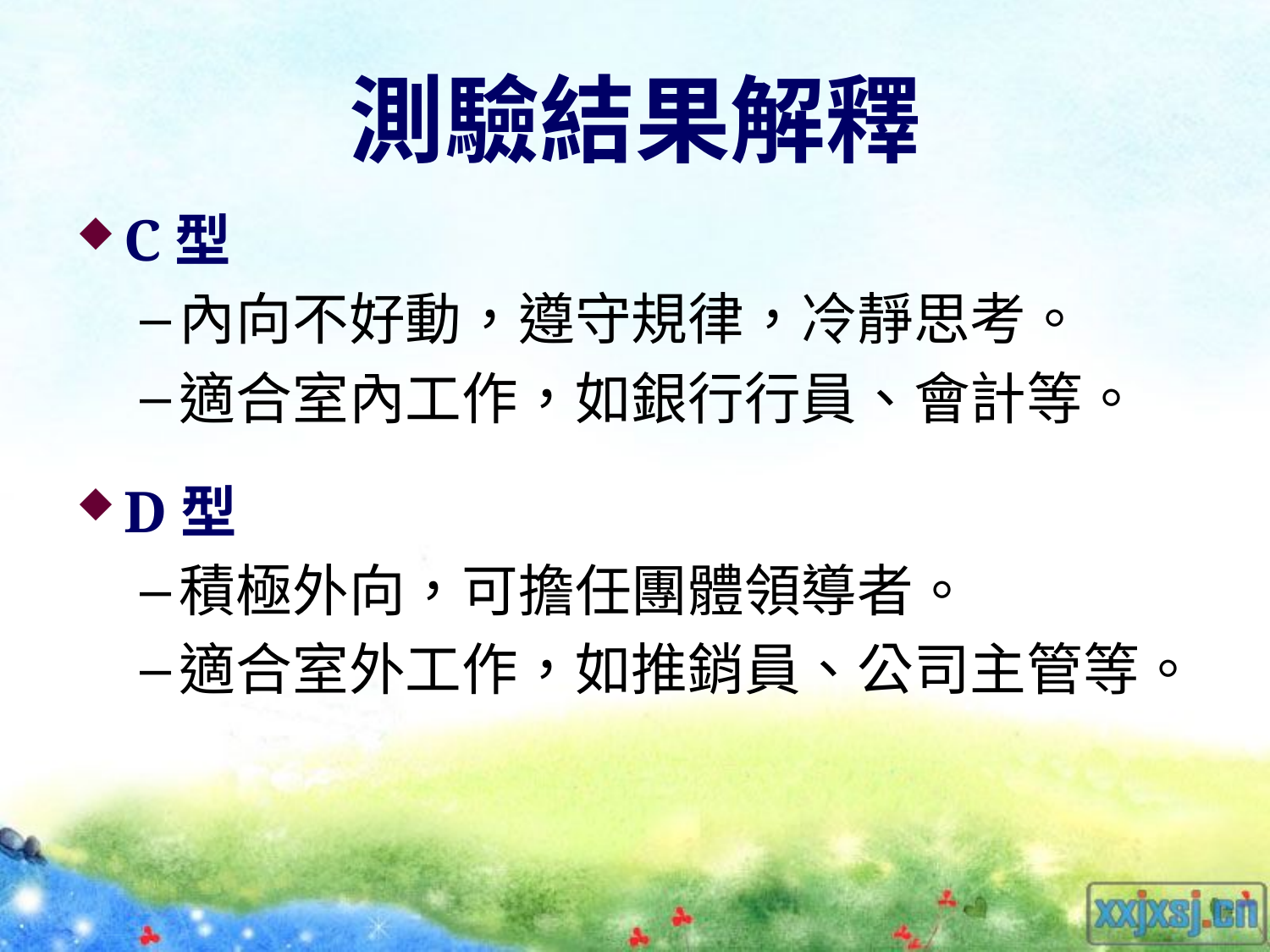

測驗結果解釋
C型
內向不好動，遵守規律，冷靜思考。
適合室內工作，如銀行行員、會計等。

D型
積極外向，可擔任團體領導者。
適合室外工作，如推銷員、公司主管等。